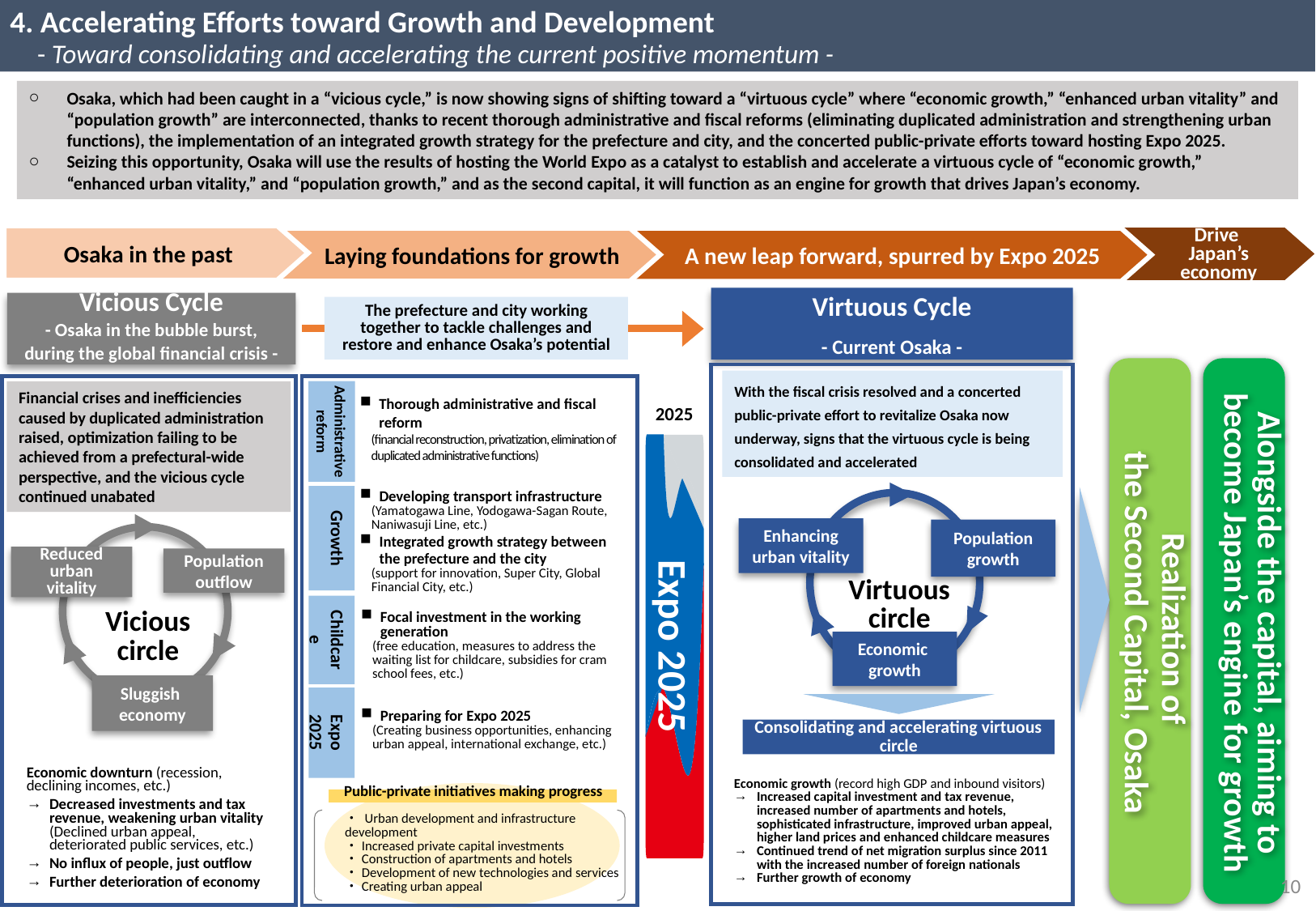

4. Accelerating Efforts toward Growth and Development
    - Toward consolidating and accelerating the current positive momentum -
Osaka, which had been caught in a “vicious cycle,” is now showing signs of shifting toward a “virtuous cycle” where “economic growth,” “enhanced urban vitality” and “population growth” are interconnected, thanks to recent thorough administrative and fiscal reforms (eliminating duplicated administration and strengthening urban functions), the implementation of an integrated growth strategy for the prefecture and city, and the concerted public-private efforts toward hosting Expo 2025.
Seizing this opportunity, Osaka will use the results of hosting the World Expo as a catalyst to establish and accelerate a virtuous cycle of “economic growth,” “enhanced urban vitality,” and “population growth,” and as the second capital, it will function as an engine for growth that drives Japan’s economy.
Drive
Japan’s economy

Osaka in the past
Laying foundations for growth
A new leap forward, spurred by Expo 2025
Virtuous Cycle
- Current Osaka -
Vicious Cycle
- Osaka in the bubble burst, during the global financial crisis -
The prefecture and city working together to tackle challenges and restore and enhance Osaka’s potential

Alongside the capital, aiming to become Japan’s engine for growth
With the fiscal crisis resolved and a concerted public-private effort to revitalize Osaka now underway, signs that the virtuous cycle is being consolidated and accelerated

Administrative reform
Financial crises and inefficiencies caused by duplicated administration raised, optimization failing to be achieved from a prefectural-wide perspective, and the vicious cycle continued unabated
2025
Thorough administrative and fiscal reform
(financial reconstruction, privatization, elimination of duplicated administrative functions)
Realization of
the Second Capital, Osaka
Expo 2025

Developing transport infrastructure
(Yamatogawa Line, Yodogawa-Sagan Route, Naniwasuji Line, etc.)
Integrated growth strategy between the prefecture and the city
(support for innovation, Super City, Global Financial City, etc.)

Enhancing urban vitality
Population growth
Virtuous circle

Economic
growth
Growth

Reduced urban vitality
Population outflow
Vicious circle

Sluggish
economy

Childcare
Focal investment in the working generation
(free education, measures to address the waiting list for childcare, subsidies for cram school fees, etc.)
Expo 2025

Preparing for Expo 2025
(Creating business opportunities, enhancing urban appeal, international exchange, etc.)
Consolidating and accelerating virtuous circle
Public-private initiatives making progress
Economic downturn (recession, declining incomes, etc.)
Decreased investments and tax revenue, weakening urban vitality
(Declined urban appeal, deteriorated public services, etc.)
No influx of people, just outflow
Further deterioration of economy
Economic growth (record high GDP and inbound visitors)
Increased capital investment and tax revenue, increased number of apartments and hotels, sophisticated infrastructure, improved urban appeal, higher land prices and enhanced childcare measures
Continued trend of net migration surplus since 2011 with the increased number of foreign nationals
Further growth of economy

・ Urban development and infrastructure development
・Increased private capital investments
・Construction of apartments and hotels
・Development of new technologies and services
・Creating urban appeal

10